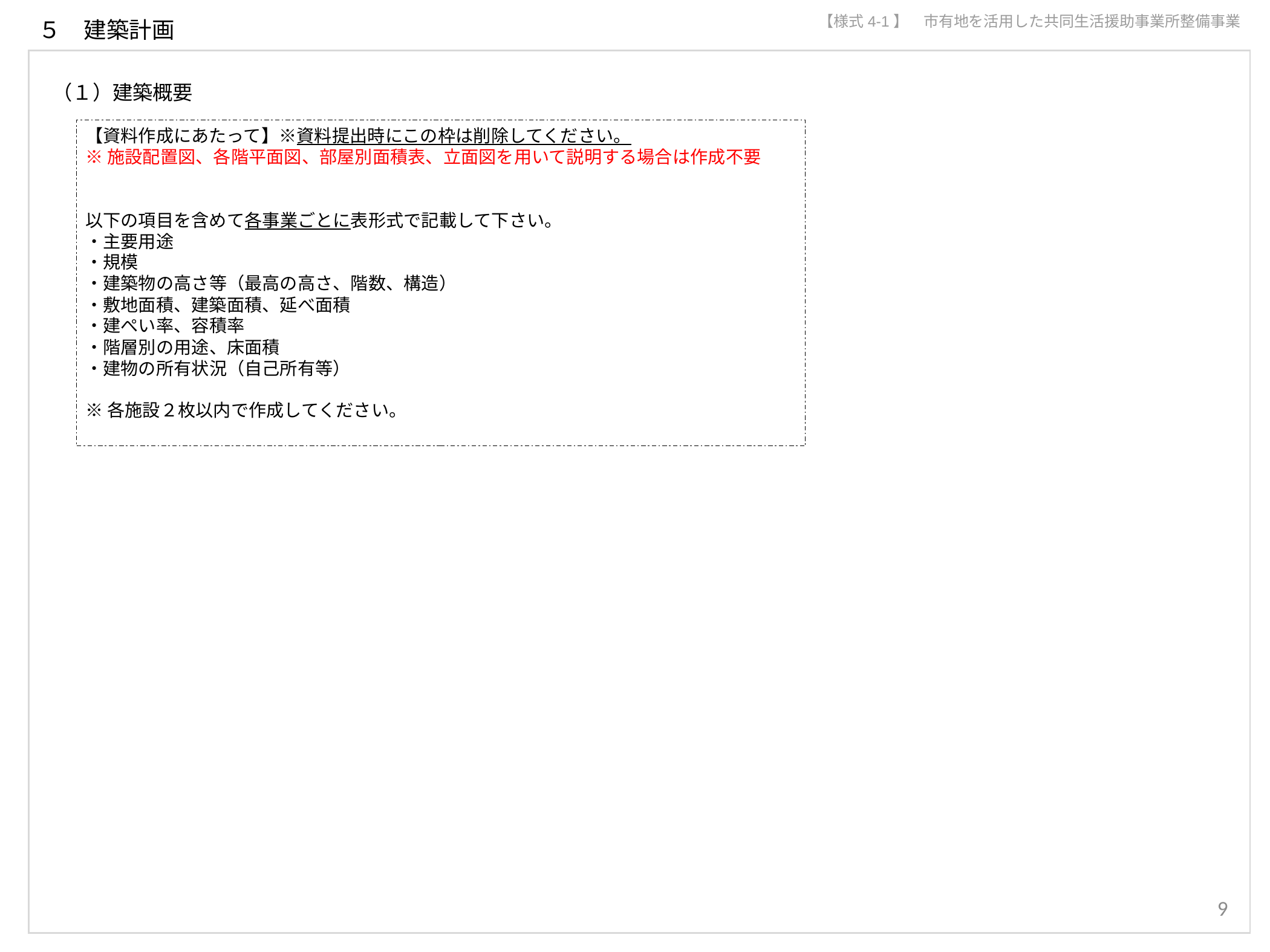

【様式4-1】　市有地を活用した共同生活援助事業所整備事業
５　建築計画

（１）建築概要
【資料作成にあたって】※資料提出時にこの枠は削除してください。
※施設配置図、各階平面図、部屋別面積表、立面図を用いて説明する場合は作成不要

以下の項目を含めて各事業ごとに表形式で記載して下さい。
・主要用途
・規模
・建築物の高さ等（最高の高さ、階数、構造）
・敷地面積、建築面積、延べ面積
・建ぺい率、容積率
・階層別の用途、床面積
・建物の所有状況（自己所有等）

※各施設２枚以内で作成してください。

9